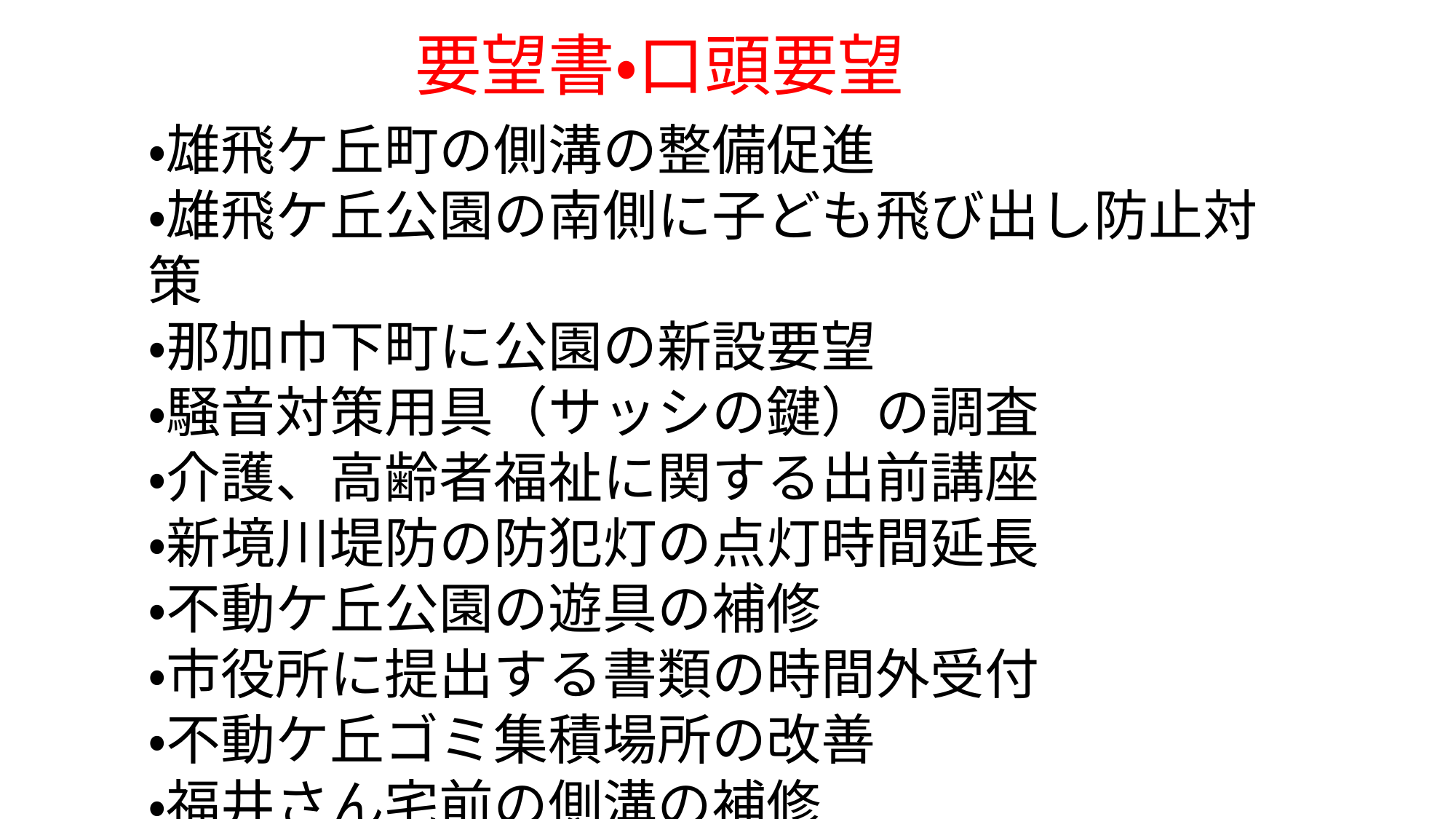

要望書・口頭要望
・雄飛ケ丘町の側溝の整備促進
・雄飛ケ丘公園の南側に子ども飛び出し防止対策
・那加巾下町に公園の新設要望
・騒音対策用具（サッシの鍵）の調査
・介護、高齢者福祉に関する出前講座
・新境川堤防の防犯灯の点灯時間延長
・不動ケ丘公園の遊具の補修
・市役所に提出する書類の時間外受付
・不動ケ丘ゴミ集積場所の改善
・福井さん宅前の側溝の補修